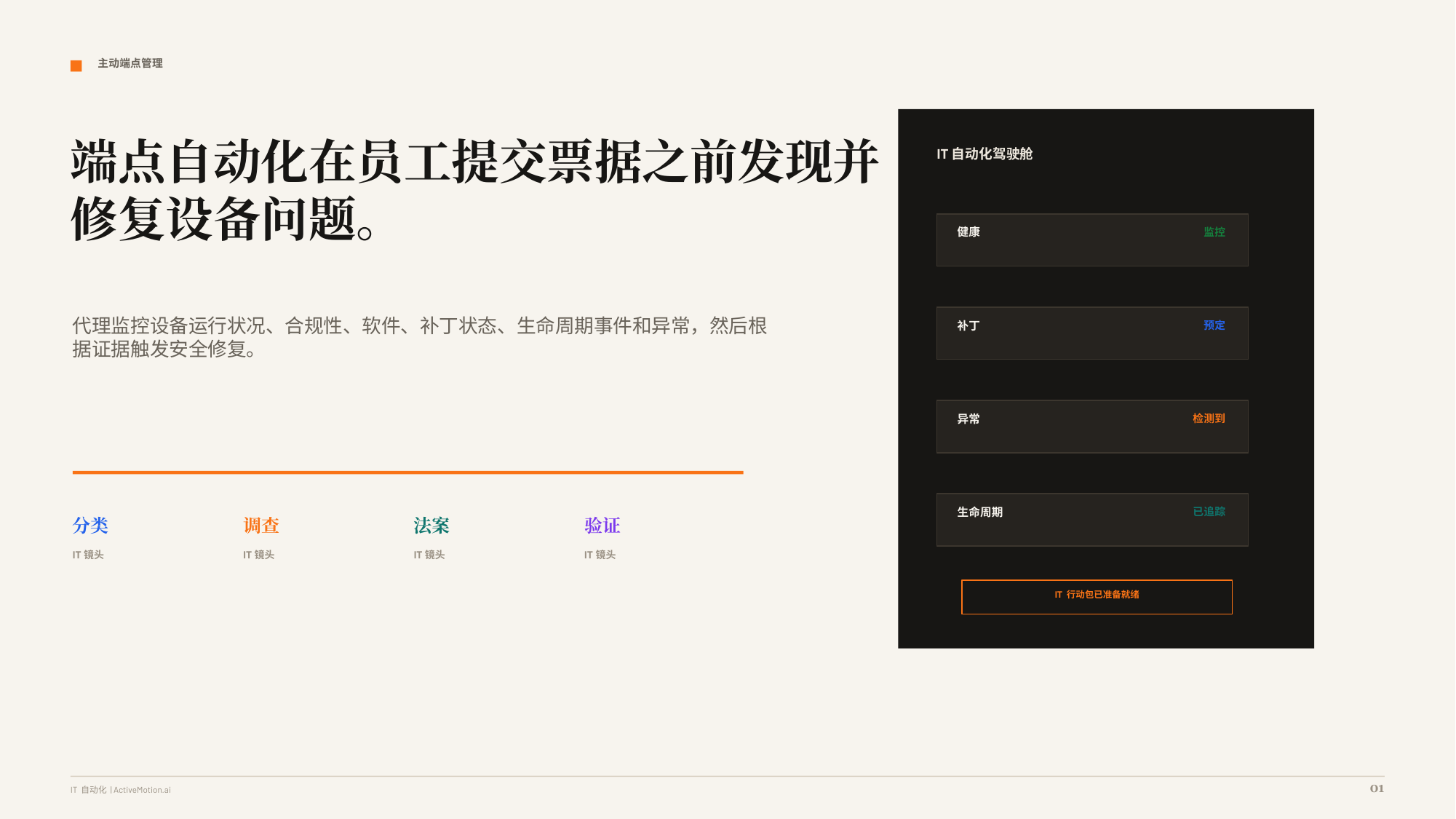

主动端点管理

端点自动化在员工提交票据之前发现并修复设备问题。
IT自动化驾驶舱

健康
监控

代理监控设备运行状况、合规性、软件、补丁状态、生命周期事件和异常，然后根据证据触发安全修复。
补丁
预定

异常
检测到

生命周期
已追踪
分类
调查
法案
验证
IT镜头
IT镜头
IT镜头
IT镜头

IT 行动包已准备就绪

01
IT 自动化 | ActiveMotion.ai